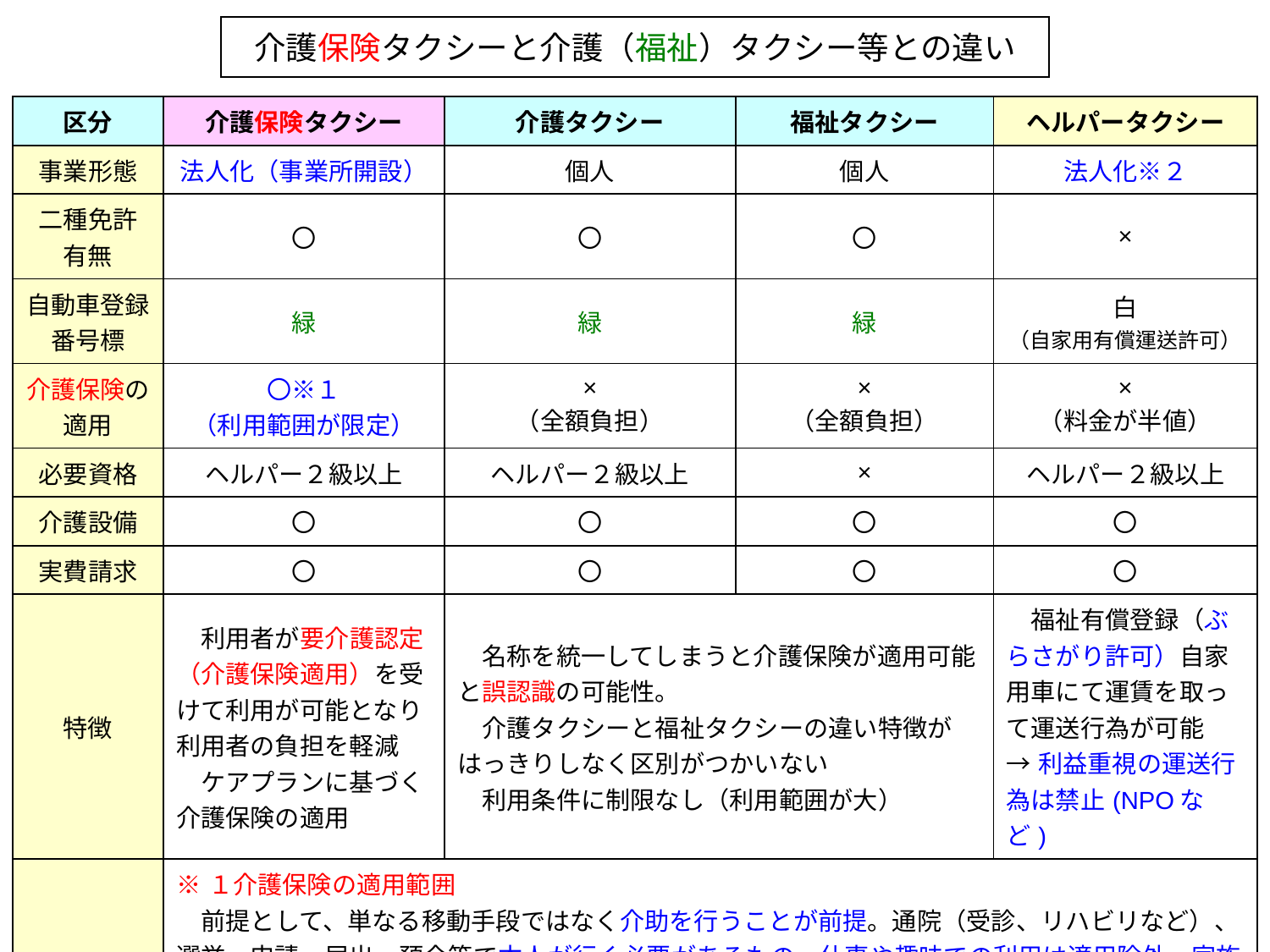

介護保険タクシーと介護（福祉）タクシー等との違い
| 区分 | 介護保険タクシー | 介護タクシー | 福祉タクシー | ヘルパータクシー |
| --- | --- | --- | --- | --- |
| 事業形態 | 法人化（事業所開設） | 個人 | 個人 | 法人化※２ |
| 二種免許 有無 | 〇 | 〇 | 〇 | × |
| 自動車登録番号標 | 緑 | 緑 | 緑 | 白 （自家用有償運送許可） |
| 介護保険の適用 | 〇※１ （利用範囲が限定） | × （全額負担） | × （全額負担） | × （料金が半値） |
| 必要資格 | ヘルパー２級以上 | ヘルパー２級以上 | × | ヘルパー２級以上 |
| 介護設備 | 〇 | 〇 | 〇 | 〇 |
| 実費請求 | 〇 | 〇 | 〇 | 〇 |
| 特徴 | 利用者が要介護認定（介護保険適用）を受けて利用が可能となり利用者の負担を軽減 　ケアプランに基づく介護保険の適用 | 名称を統一してしまうと介護保険が適用可能と誤認識の可能性。 　介護タクシーと福祉タクシーの違い特徴がはっきりしなく区別がつかいない 　利用条件に制限なし（利用範囲が大） |  | 福祉有償登録（ぶらさがり許可）自家用車にて運賃を取って運送行為が可能 →利益重視の運送行為は禁止(NPOなど) |
| 備考 | ※１介護保険の適用範囲 　前提として、単なる移動手段ではなく介助を行うことが前提。通院（受診、リハビリなど）、選挙、申請、届出、預金等で本人が行く必要があるもの。仕事や趣味での利用は適用除外、家族同乗でのサービス提供は認められていない ※２福祉有償運送は、過疎地であったり、極端に交通手段が乏しかったりする場合において、地域の福祉協議会の承認を得た上で登録を行う制度 |  |  |  |